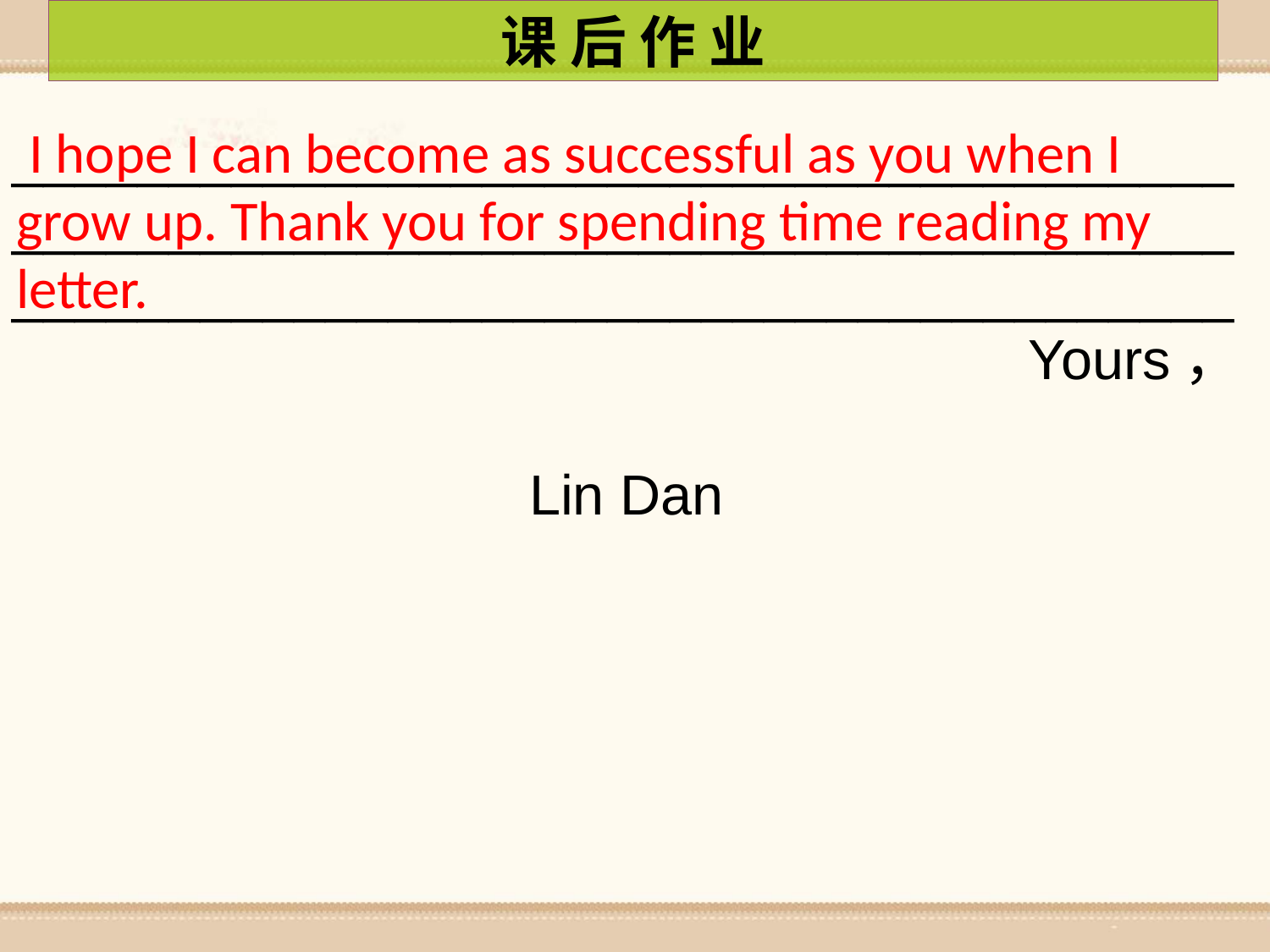

课 后 作 业
 I hope I can become as successful as you when I grow up. Thank you for spending time reading my letter.
_____________________________________________________________________________________________________________________								Yours，
                                 Lin Dan